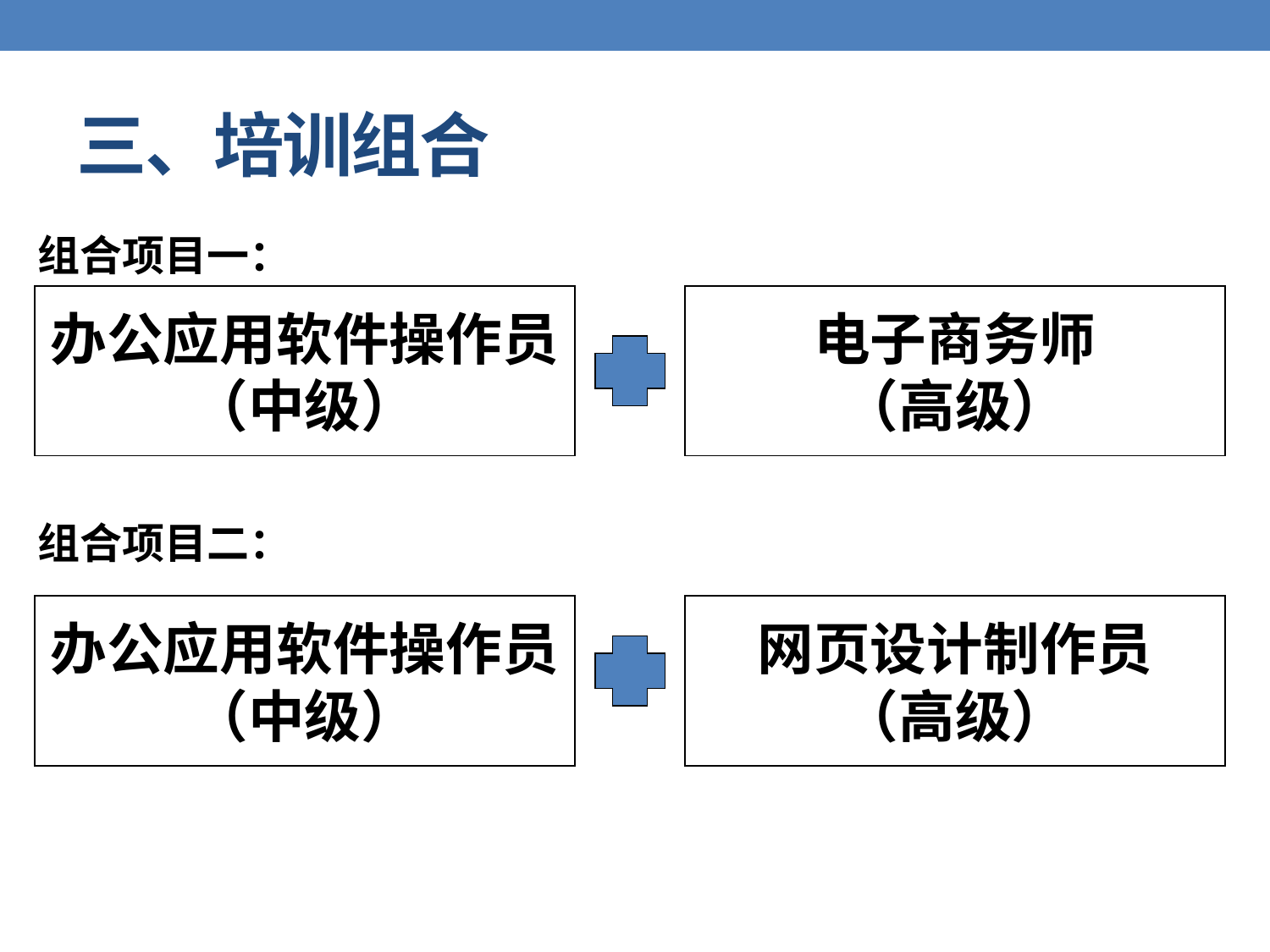

# 三、培训组合
组合项目一：

组合项目二：

）》

办公应用软件操作员
（中级）
电子商务师
（高级）

办公应用软件操作员
（中级）
网页设计制作员
（高级）